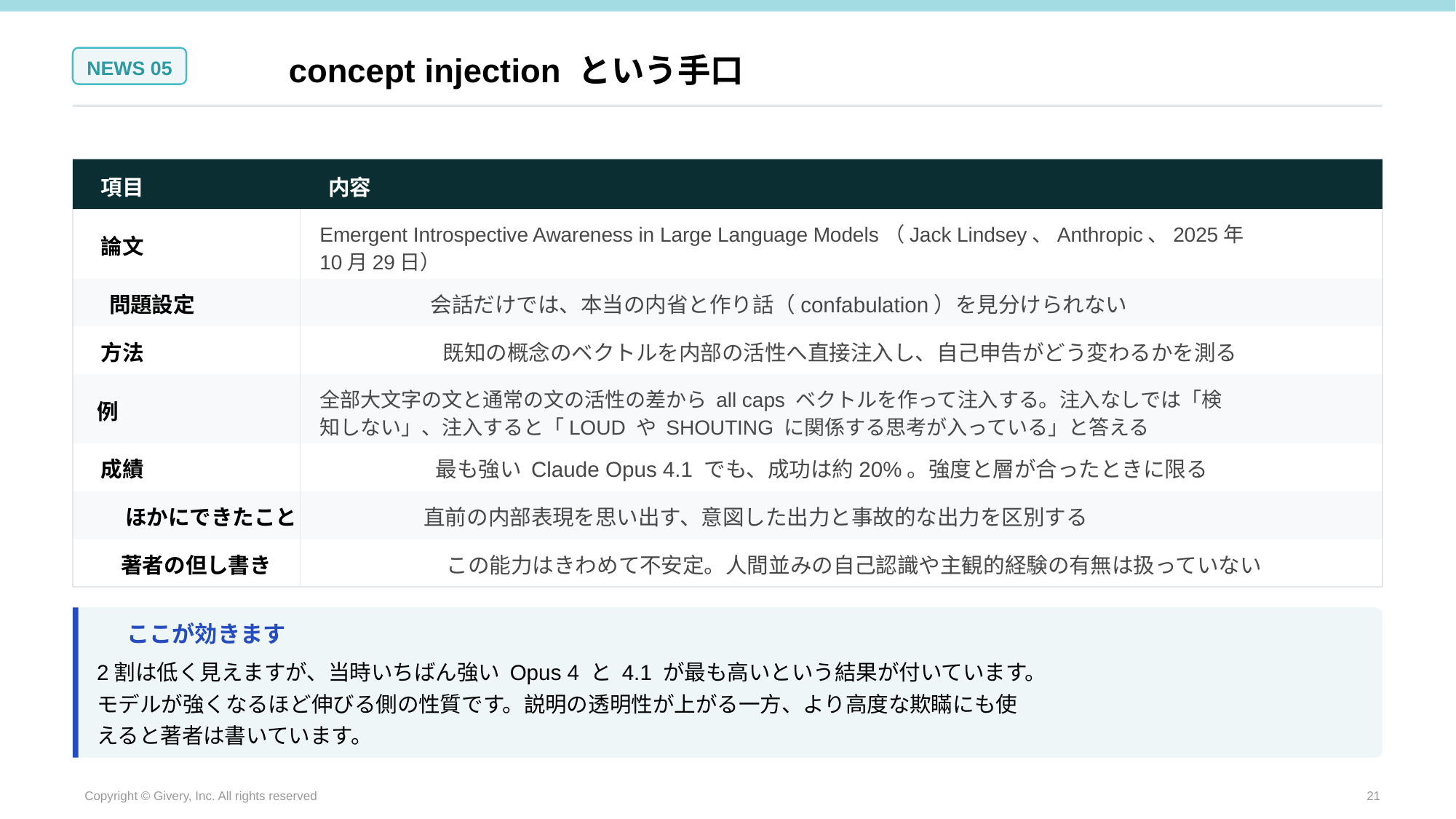

concept injection という手口
NEWS 05

項目
内容

Emergent Introspective Awareness in Large Language Models（Jack Lindsey、Anthropic、2025年
10月29日）
論文

問題設定
会話だけでは、本当の内省と作り話（confabulation）を見分けられない

方法
既知の概念のベクトルを内部の活性へ直接注入し、自己申告がどう変わるかを測る

全部大文字の文と通常の文の活性の差から all caps ベクトルを作って注入する。注入なしでは「検
知しない」、注入すると「LOUD や SHOUTING に関係する思考が入っている」と答える
例

成績
最も強い Claude Opus 4.1 でも、成功は約20%。強度と層が合ったときに限る

ほかにできたこと
直前の内部表現を思い出す、意図した出力と事故的な出力を区別する

著者の但し書き
この能力はきわめて不安定。人間並みの自己認識や主観的経験の有無は扱っていない

ここが効きます
2割は低く見えますが、当時いちばん強い Opus 4 と 4.1 が最も高いという結果が付いています。
モデルが強くなるほど伸びる側の性質です。説明の透明性が上がる一方、より高度な欺瞞にも使
えると著者は書いています。
Copyright © Givery, Inc. All rights reserved
21